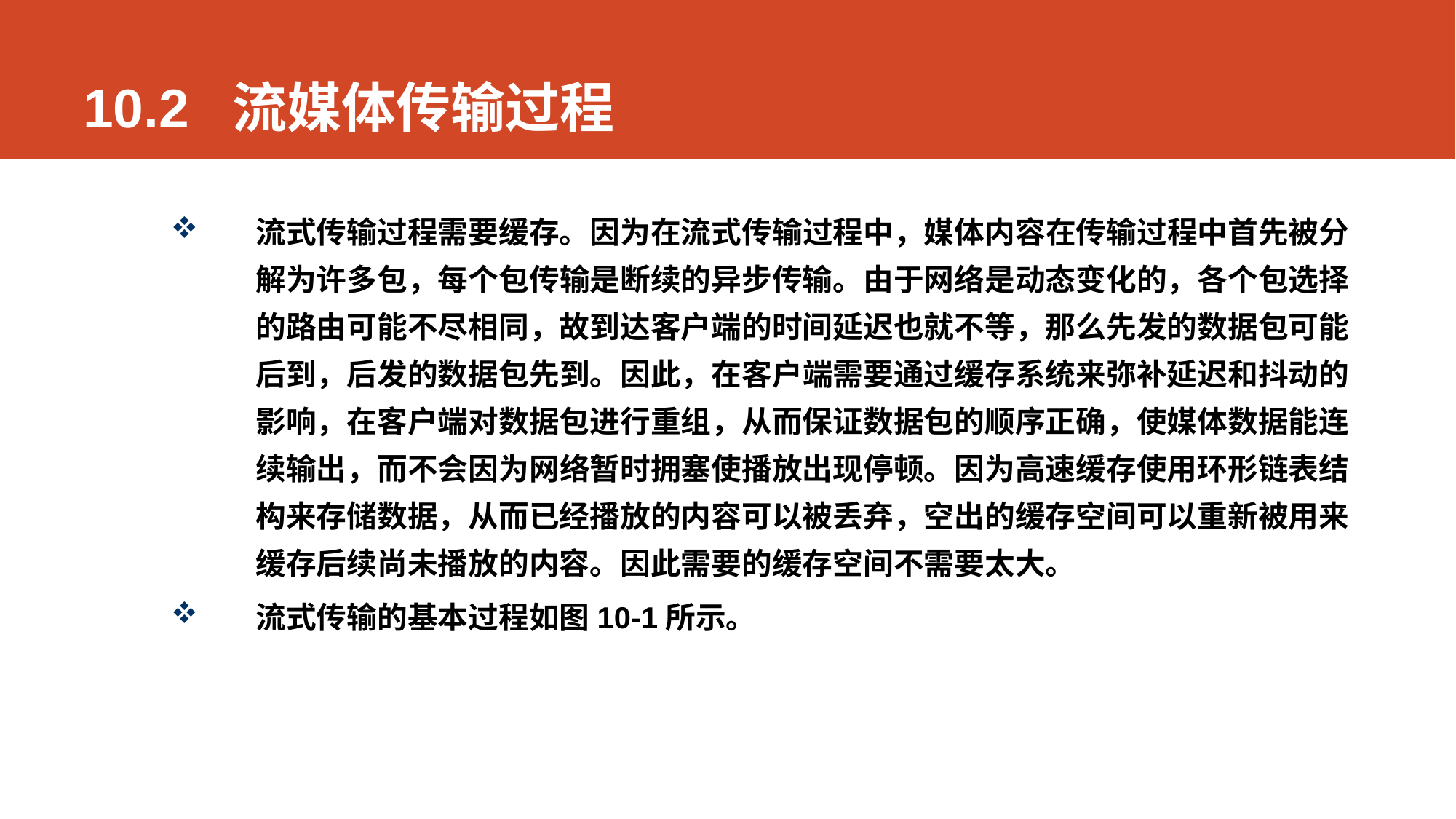

# 10.2  流媒体传输过程
流式传输过程需要缓存。因为在流式传输过程中，媒体内容在传输过程中首先被分解为许多包，每个包传输是断续的异步传输。由于网络是动态变化的，各个包选择的路由可能不尽相同，故到达客户端的时间延迟也就不等，那么先发的数据包可能后到，后发的数据包先到。因此，在客户端需要通过缓存系统来弥补延迟和抖动的影响，在客户端对数据包进行重组，从而保证数据包的顺序正确，使媒体数据能连续输出，而不会因为网络暂时拥塞使播放出现停顿。因为高速缓存使用环形链表结构来存储数据，从而已经播放的内容可以被丢弃，空出的缓存空间可以重新被用来缓存后续尚未播放的内容。因此需要的缓存空间不需要太大。
流式传输的基本过程如图10-1所示。